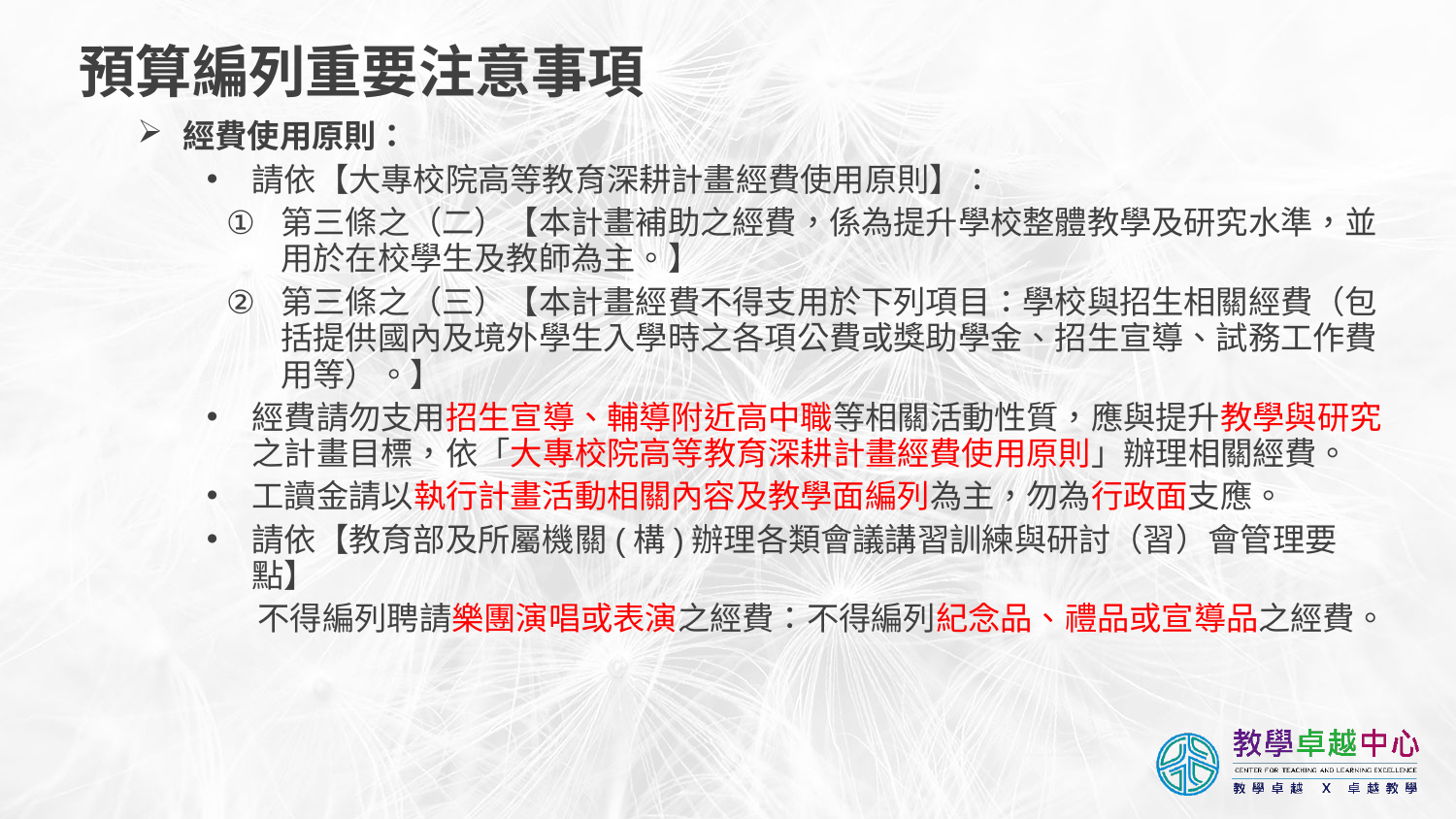

# 預算編列重要注意事項
經費使用原則：
請依【大專校院高等教育深耕計畫經費使用原則】：
第三條之（二）【本計畫補助之經費，係為提升學校整體教學及研究水準，並用於在校學生及教師為主。】
第三條之（三）【本計畫經費不得支用於下列項目：學校與招生相關經費（包括提供國內及境外學生入學時之各項公費或獎助學金、招生宣導、試務工作費用等）。】
經費請勿支用招生宣導、輔導附近高中職等相關活動性質，應與提升教學與研究之計畫目標，依「大專校院高等教育深耕計畫經費使用原則」辦理相關經費。
工讀金請以執行計畫活動相關內容及教學面編列為主，勿為行政面支應。
請依【教育部及所屬機關(構)辦理各類會議講習訓練與研討（習）會管理要點】
      不得編列聘請樂團演唱或表演之經費：不得編列紀念品、禮品或宣導品之經費。